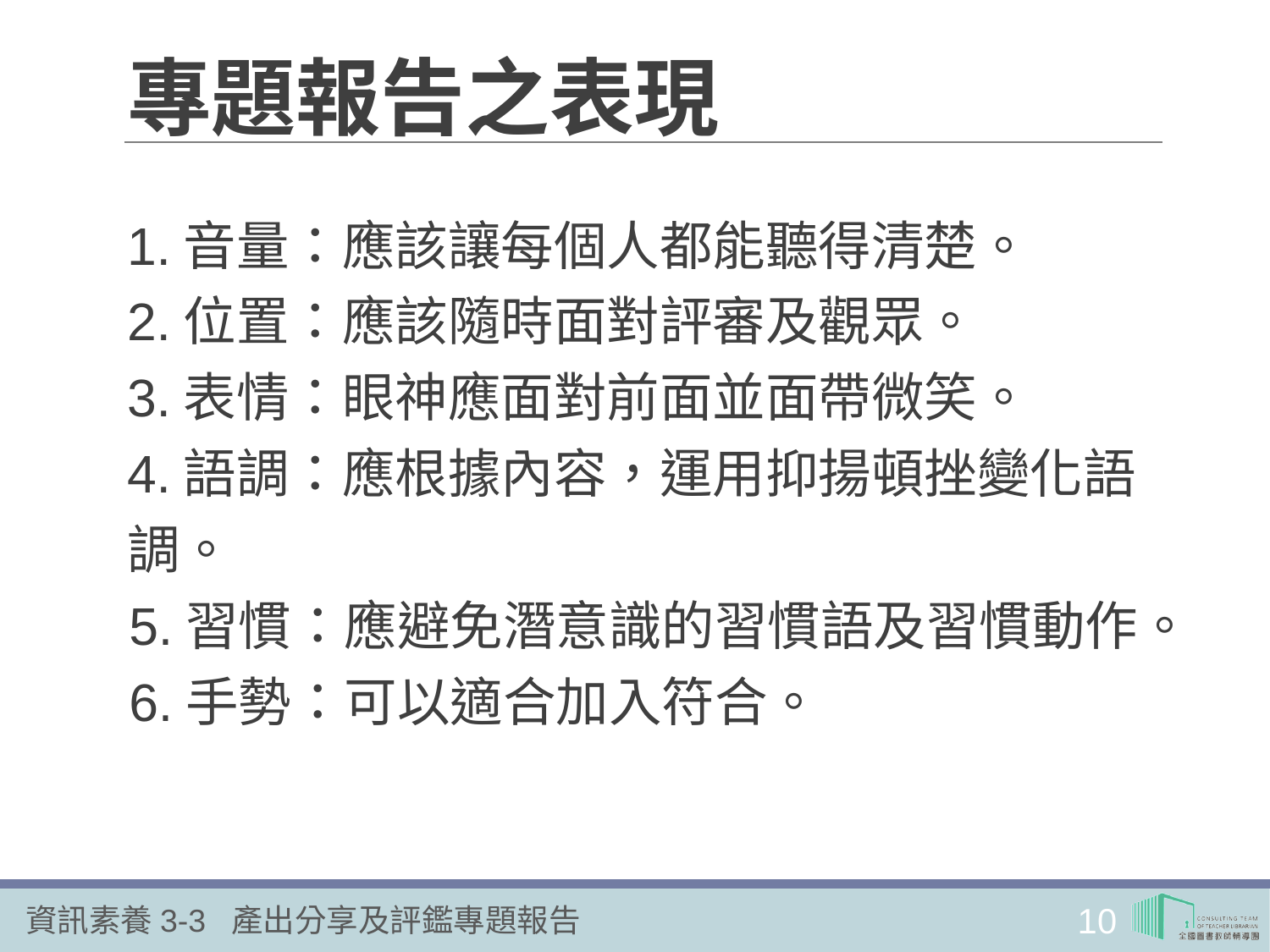

# 專題報告之表現
1.音量：應該讓每個人都能聽得清楚。
2.位置：應該隨時面對評審及觀眾。
3.表情：眼神應面對前面並面帶微笑。
4.語調：應根據內容，運用抑揚頓挫變化語調。
 5.習慣：應避免潛意識的習慣語及習慣動作。
 6.手勢：可以適合加入符合。